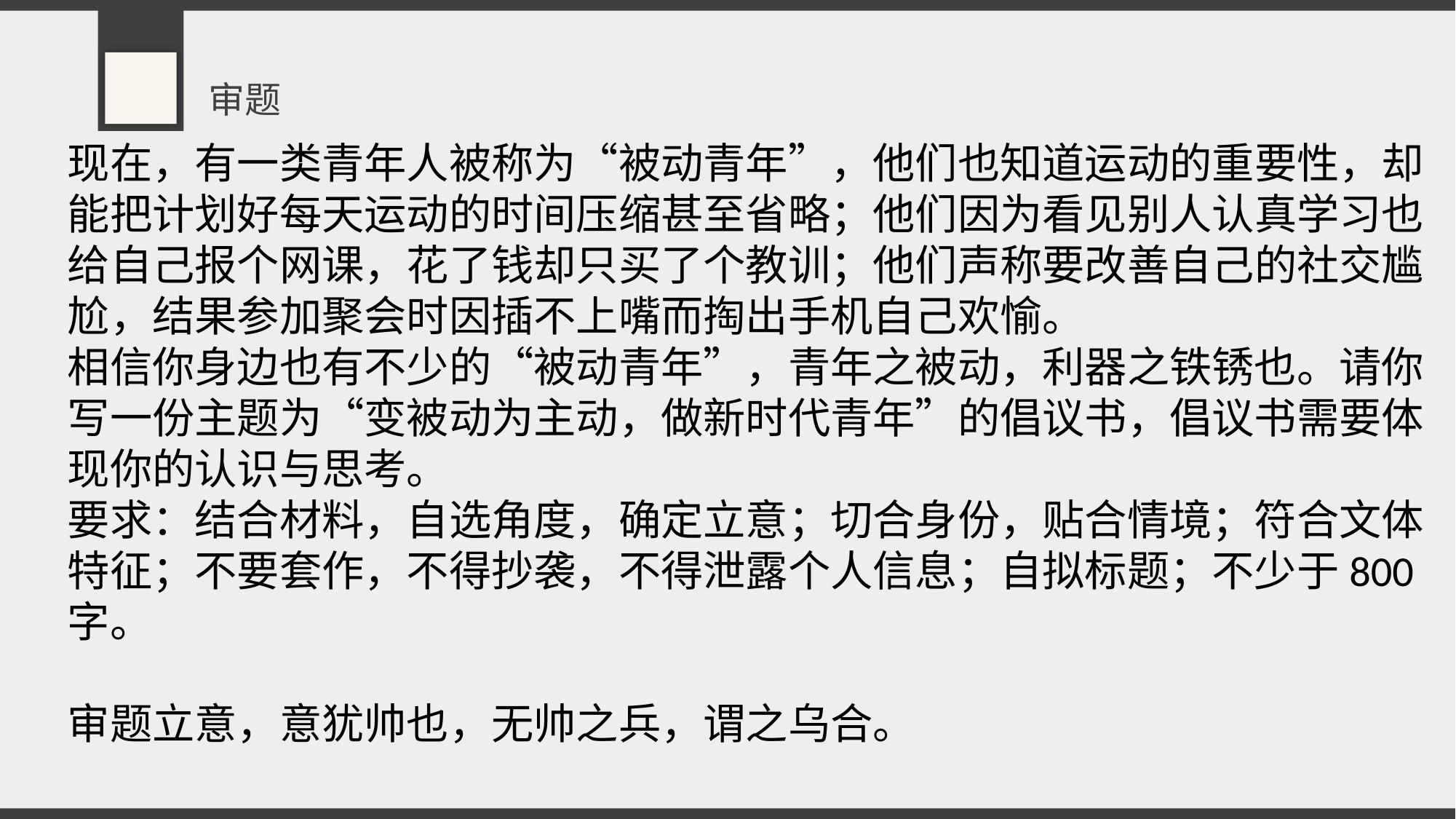

审题
现在，有一类青年人被称为“被动青年”，他们也知道运动的重要性，却能把计划好每天运动的时间压缩甚至省略；他们因为看见别人认真学习也给自己报个网课，花了钱却只买了个教训；他们声称要改善自己的社交尴尬，结果参加聚会时因插不上嘴而掏出手机自己欢愉。
相信你身边也有不少的“被动青年”，青年之被动，利器之铁锈也。请你写一份主题为“变被动为主动，做新时代青年”的倡议书，倡议书需要体现你的认识与思考。
要求：结合材料，自选角度，确定立意；切合身份，贴合情境；符合文体特征；不要套作，不得抄袭，不得泄露个人信息；自拟标题；不少于800字。

审题立意，意犹帅也，无帅之兵，谓之乌合。